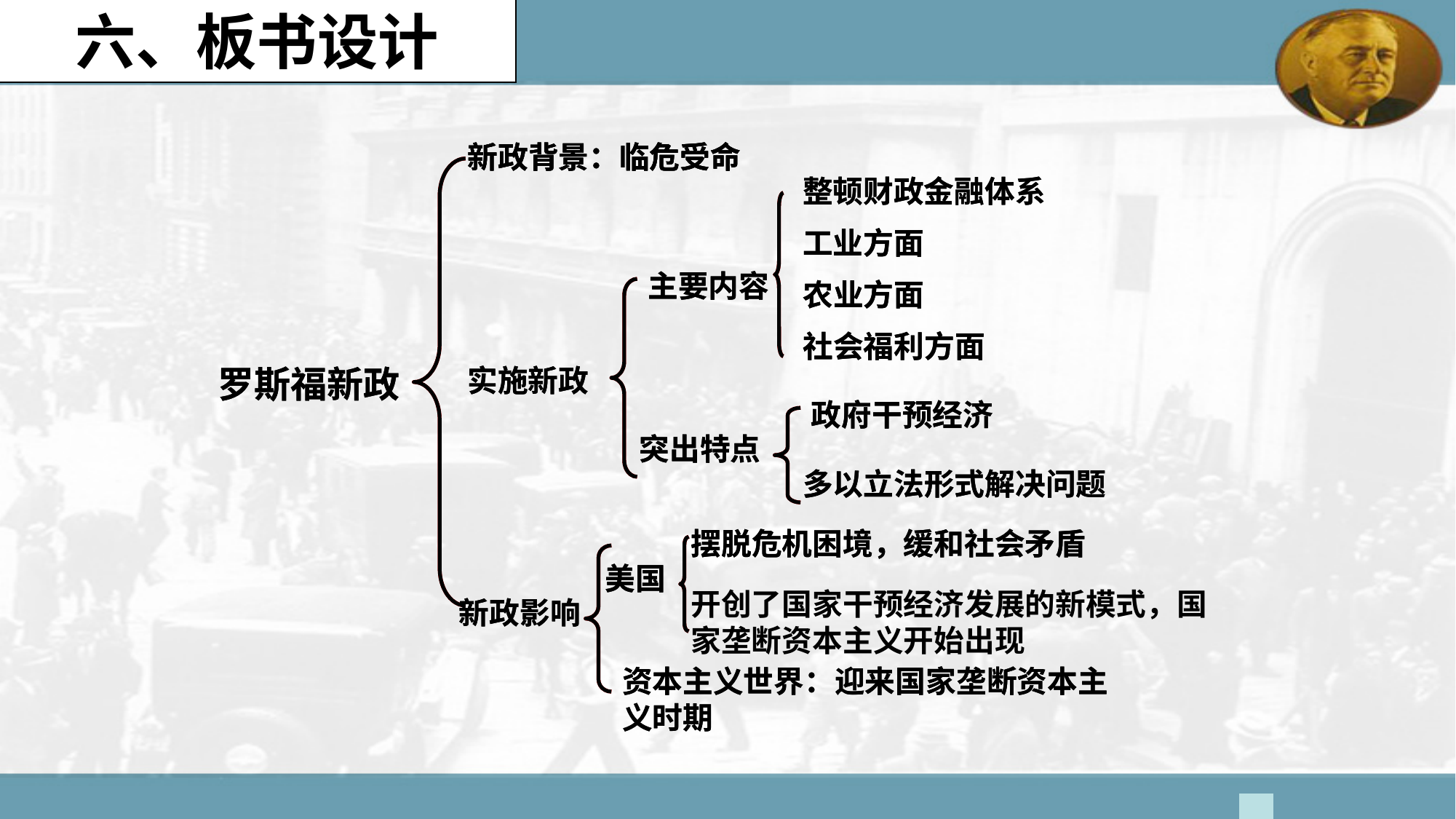

六、板书设计
新政背景：临危受命
新政背景：临危受命
新政背景：临危受命

整顿财政金融体系
整顿财政金融体系

工业方面
工业方面
主要内容
主要内容
农业方面
农业方面

社会福利方面
社会福利方面
罗斯福新政
罗斯福新政
实施新政
实施新政
政府干预经济
政府干预经济

突出特点
突出特点
多以立法形式解决问题
多以立法形式解决问题
摆脱危机困境，缓和社会矛盾
摆脱危机困境，缓和社会矛盾

美国
美国
开创了国家干预经济发展的新模式，国家垄断资本主义开始出现
新政影响
新政影响
资本主义世界：迎来国家垄断资本主义时期
资本主义世界：迎来国家垄断资本主义时期